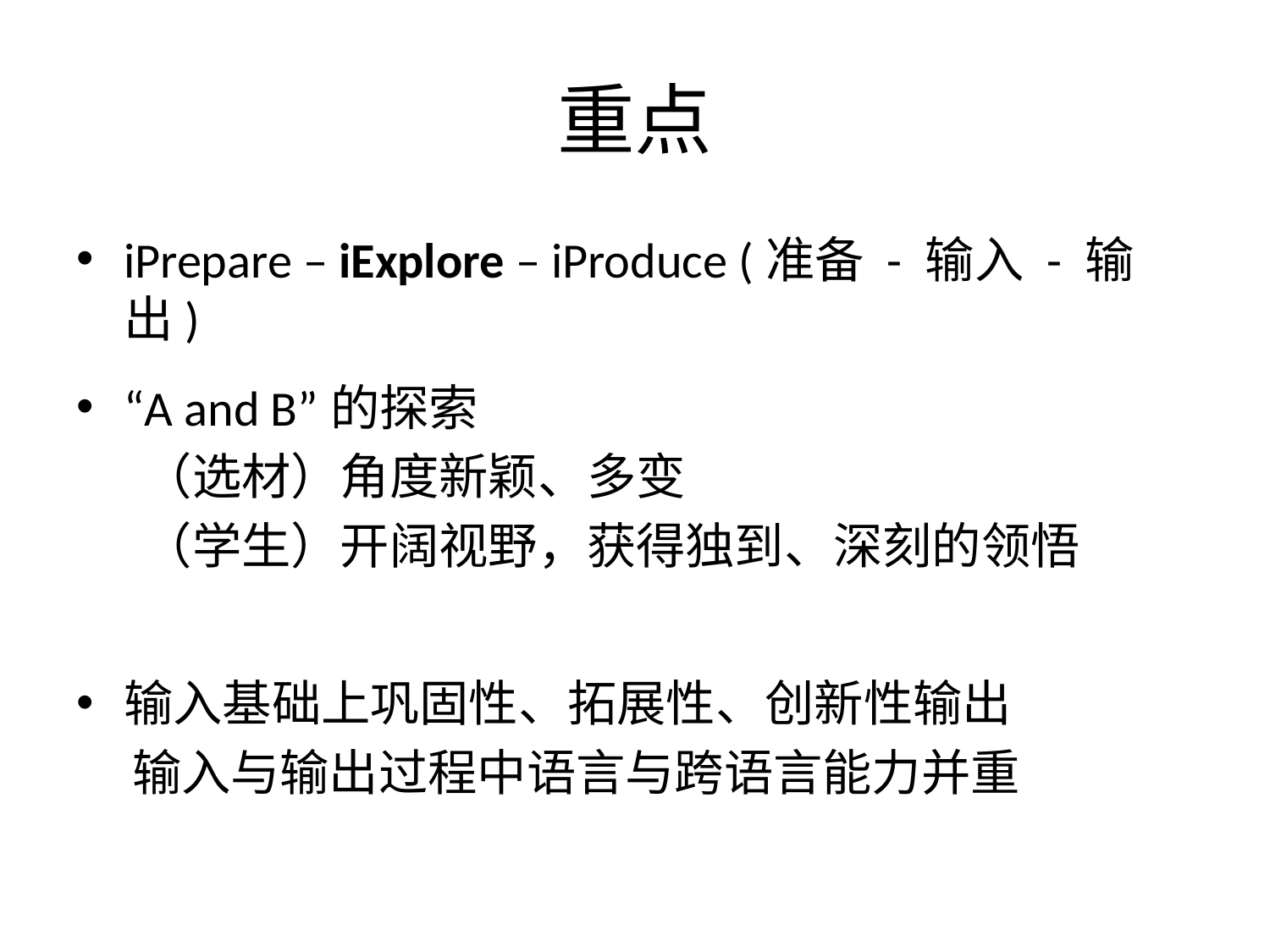

# 重点
iPrepare – iExplore – iProduce (准备 - 输入 - 输出)

“A and B”的探索
     （选材）角度新颖、多变
     （学生）开阔视野，获得独到、深刻的领悟

输入基础上巩固性、拓展性、创新性输出
    输入与输出过程中语言与跨语言能力并重